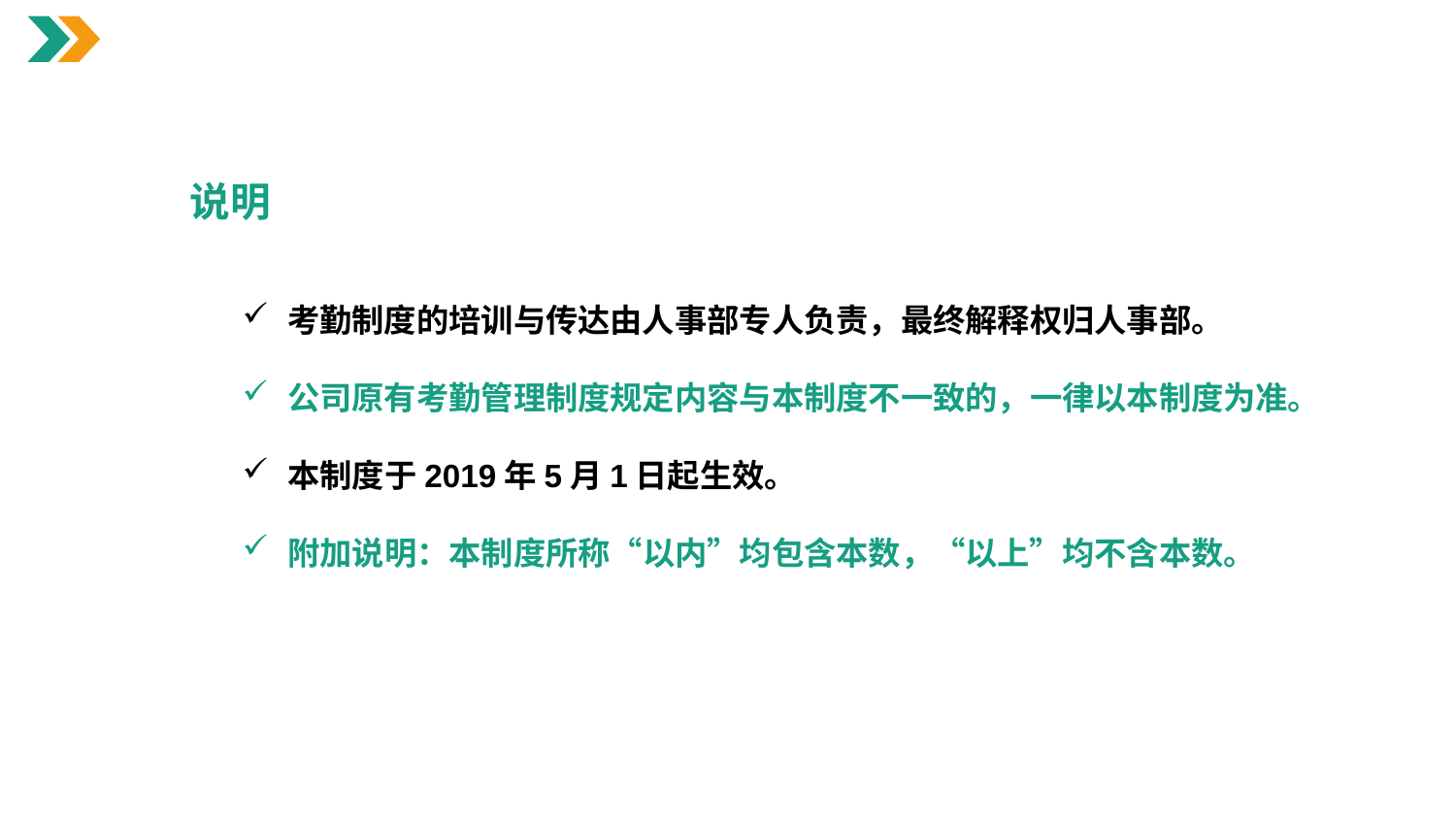

说明
考勤制度的培训与传达由人事部专人负责，最终解释权归人事部。
公司原有考勤管理制度规定内容与本制度不一致的，一律以本制度为准。
本制度于2019年5月1日起生效。
附加说明：本制度所称“以内”均包含本数，“以上”均不含本数。